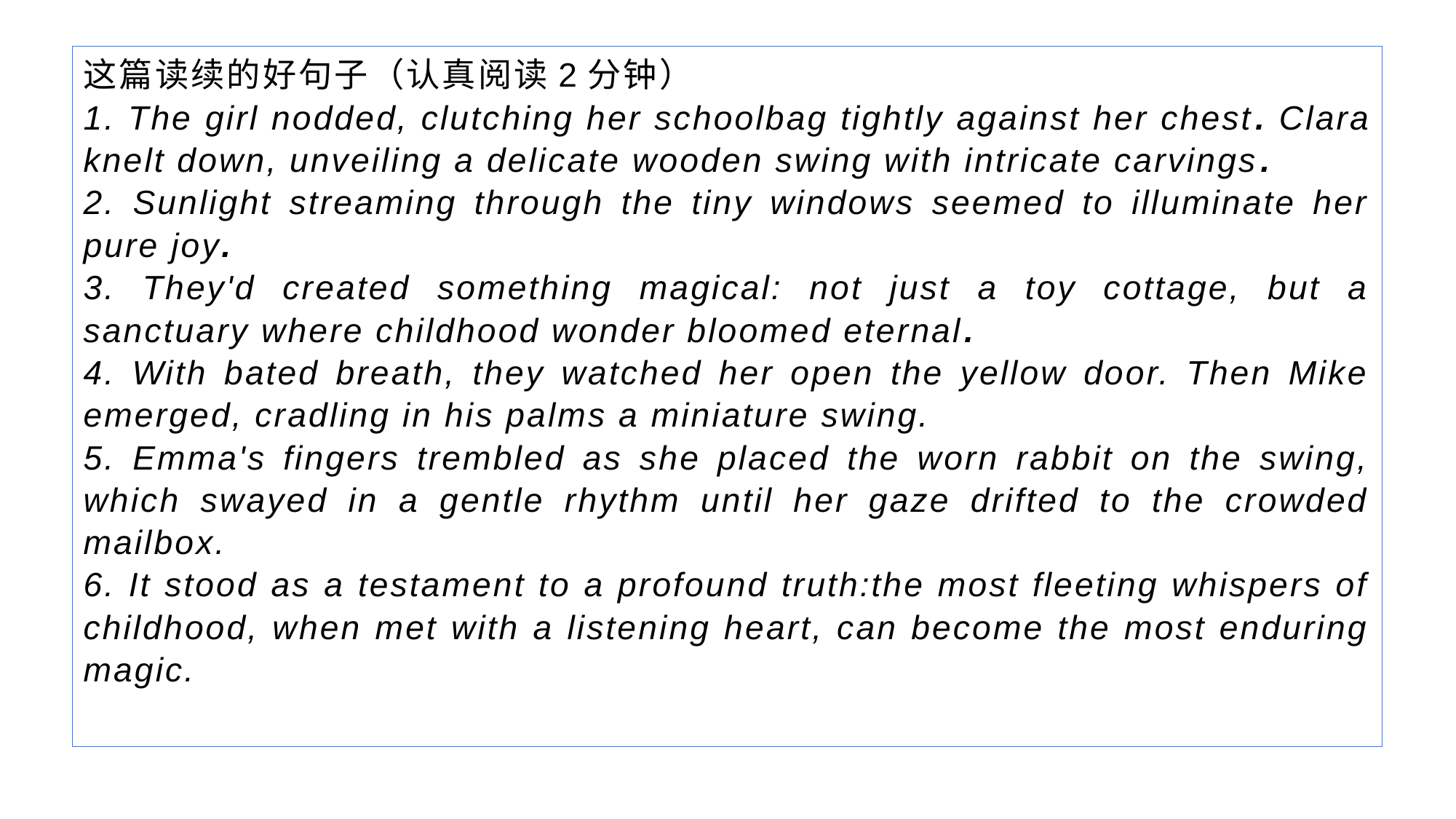

这篇读续的好句子（认真阅读2分钟）
1. The girl nodded, clutching her schoolbag tightly against her chest. Clara knelt down, unveiling a delicate wooden swing with intricate carvings.
2. Sunlight streaming through the tiny windows seemed to illuminate her pure joy.
3. They'd created something magical: not just a toy cottage, but a sanctuary where childhood wonder bloomed eternal.
4. With bated breath, they watched her open the yellow door. Then Mike emerged, cradling in his palms a miniature swing.
5. Emma's fingers trembled as she placed the worn rabbit on the swing, which swayed in a gentle rhythm until her gaze drifted to the crowded mailbox.
6. It stood as a testament to a profound truth:the most fleeting whispers of childhood, when met with a listening heart, can become the most enduring magic.